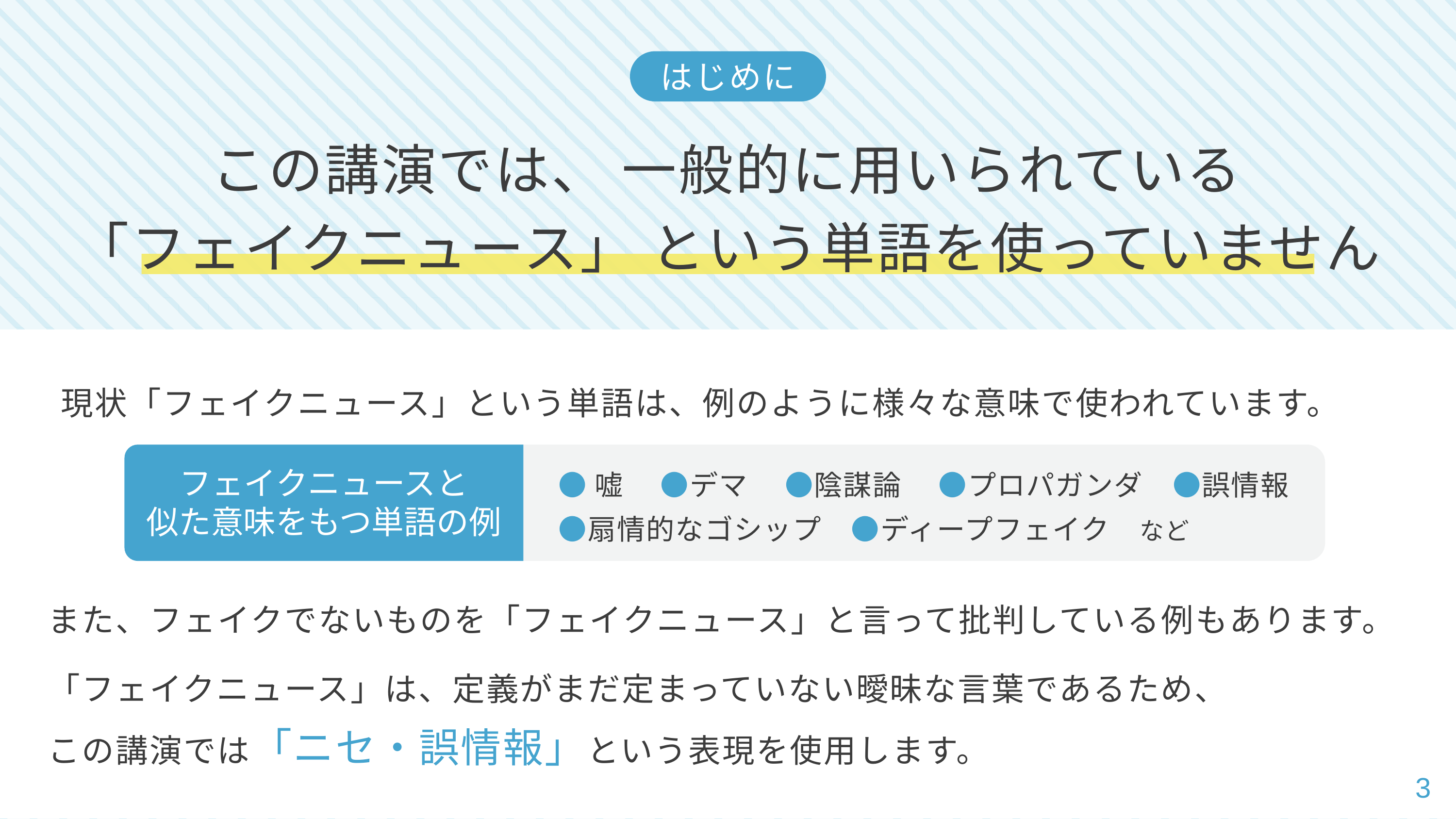

はじめに
この講演では、 一般的に用いられている
「フェイクニュース」 という単語を使っていません

現状「フェイクニュース」という単語は、例のように様々な意味で使われています。
フェイクニュースと
似た意味をもつ単語の例
●嘘　 ●デマ　 ●陰謀論　 ●プロパガンダ　●誤情報
●扇情的なゴシップ　●ディープフェイク　など
また、フェイクでないものを「フェイクニュース」と言って批判している例もあります。
「フェイクニュース」は、定義がまだ定まっていない曖昧な言葉であるため、
この講演では「ニセ・誤情報」という表現を使用します。
3